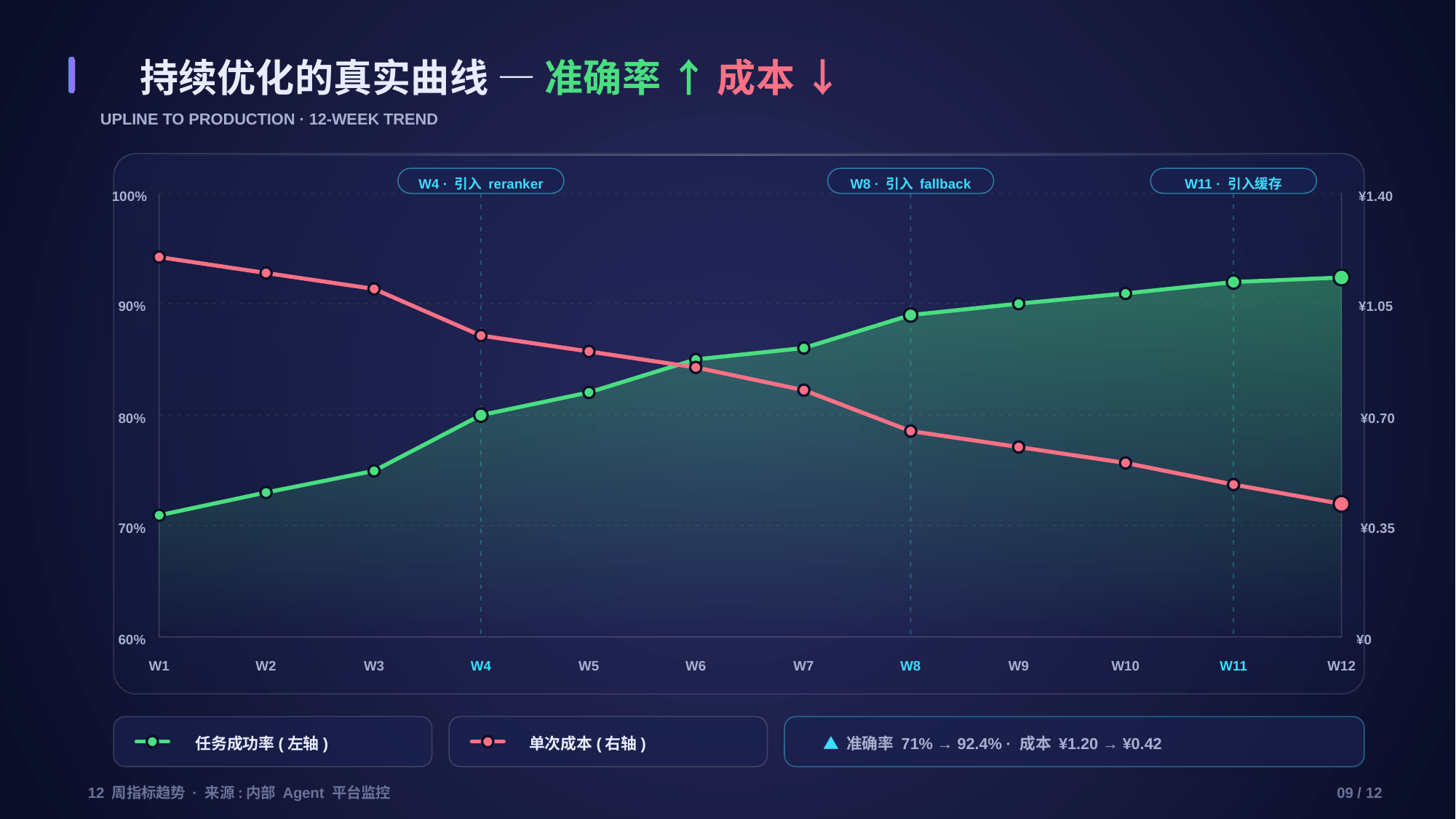

持续优化的真实曲线 — 准确率 ↑ 成本 ↓

UPLINE TO PRODUCTION · 12-WEEK TREND

W4 · 引入 reranker

W8 · 引入 fallback

W11 · 引入缓存
100%
¥1.40

90%
¥1.05

80%
¥0.70

70%
¥0.35

60%
¥0

W1
W2
W3
W4
W5
W6
W7
W8
W9
W10
W11
W12

任务成功率(左轴)
单次成本(右轴)
▲ 准确率 71% → 92.4% · 成本 ¥1.20 → ¥0.42

12 周指标趋势 · 来源:内部 Agent 平台监控
09 / 12